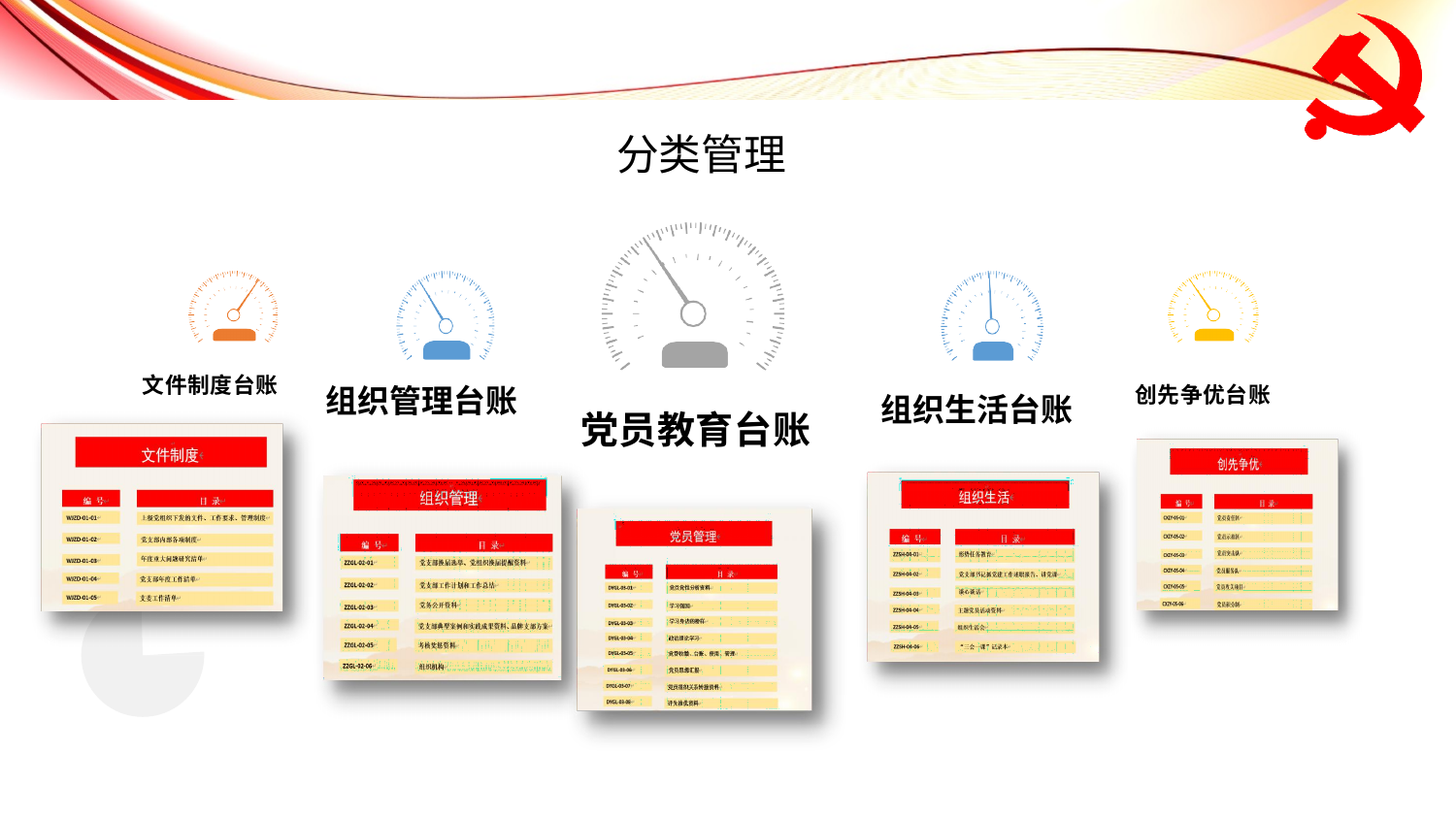

# 分类管理

文件制度台账
组织管理台账
创先争优台账
组织生活台账
党员教育台账